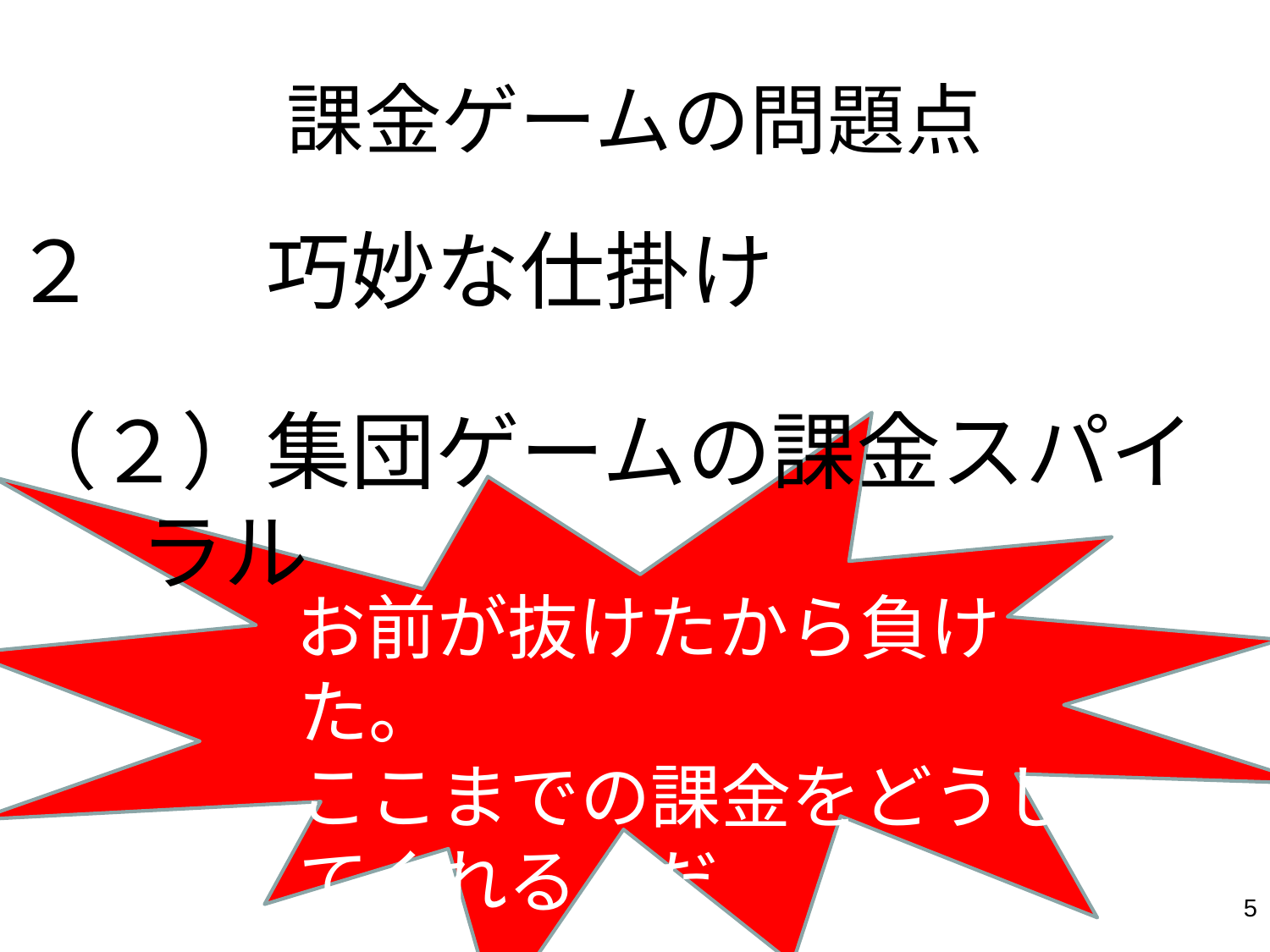

# 課金ゲームの問題点
２　　巧妙な仕掛け

（２）集団ゲームの課金スパイラル

お前が抜けたから負けた。
ここまでの課金をどうしてくれるんだ
5